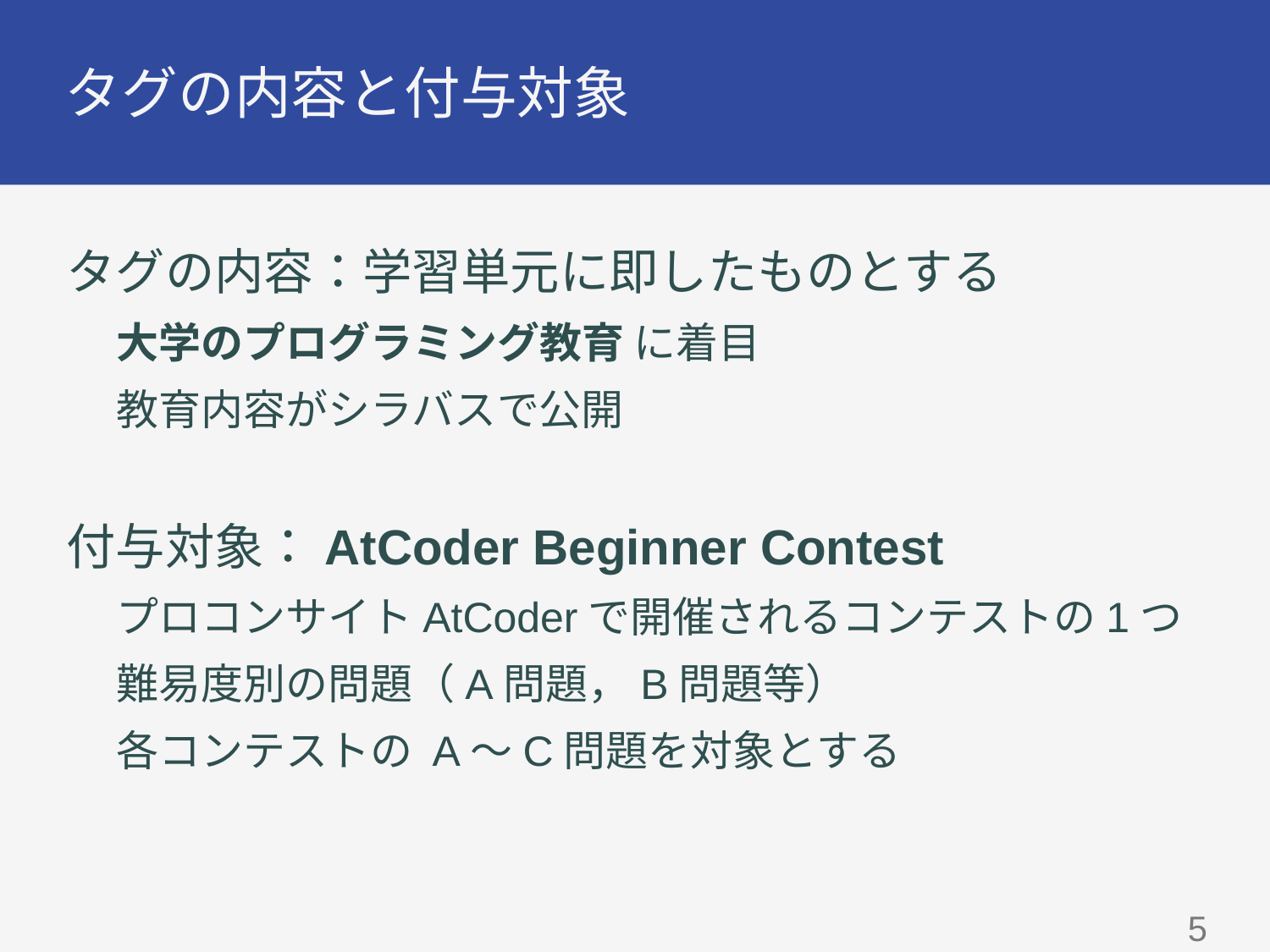

# タグの内容と付与対象
タグの内容：学習単元に即したものとする
大学のプログラミング教育 に着目
教育内容がシラバスで公開

付与対象：AtCoder Beginner Contest
プロコンサイトAtCoderで開催されるコンテストの1つ
難易度別の問題（A問題，B問題等）
各コンテストの A〜C問題を対象とする

5